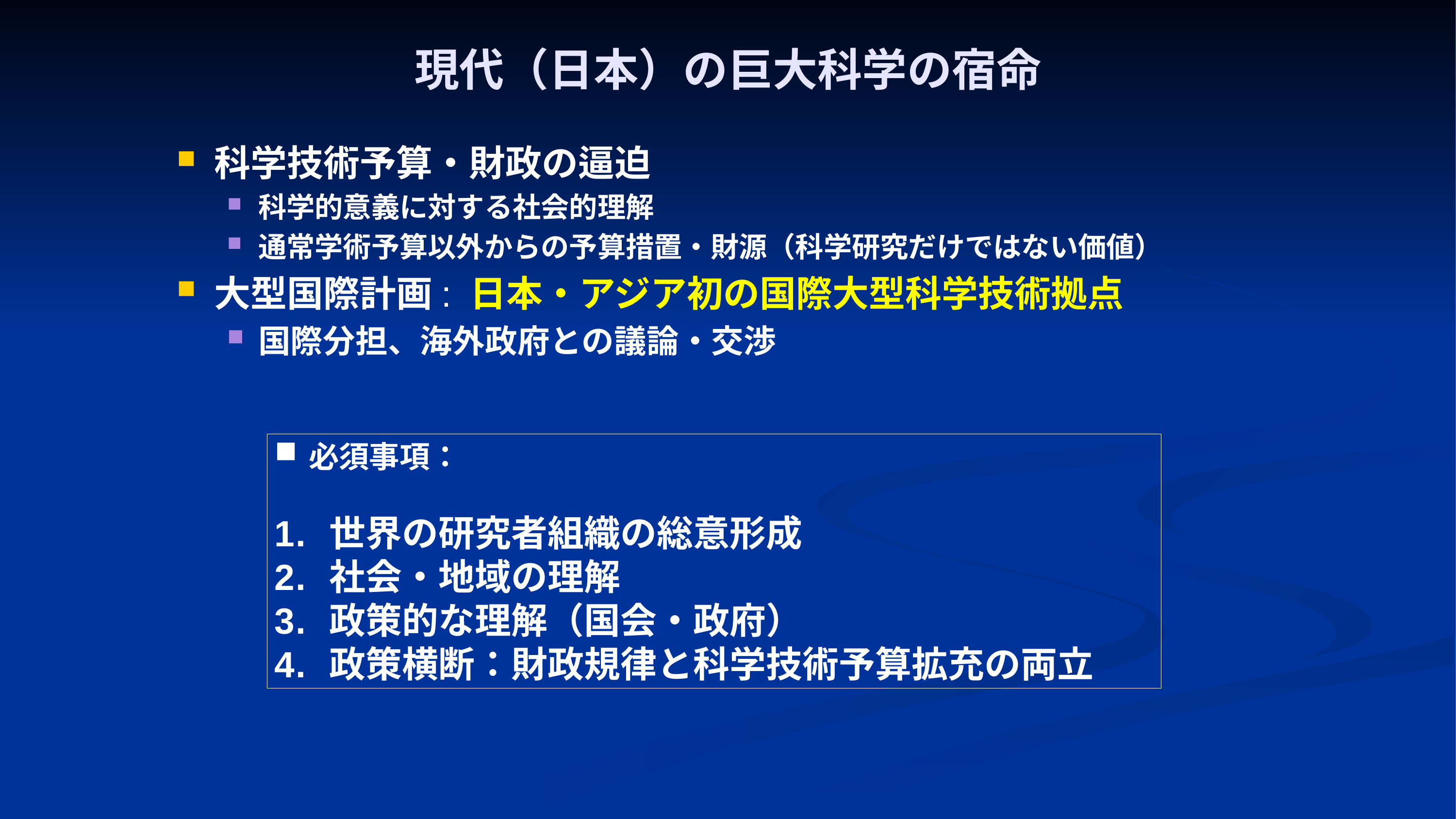

# 現代（日本）の巨大科学の宿命
科学技術予算・財政の逼迫
科学的意義に対する社会的理解
通常学術予算以外からの予算措置・財源（科学研究だけではない価値）
大型国際計画: 日本・アジア初の国際大型科学技術拠点
国際分担、海外政府との議論・交渉
必須事項：

世界の研究者組織の総意形成
社会・地域の理解
政策的な理解（国会・政府）
政策横断：財政規律と科学技術予算拡充の両立